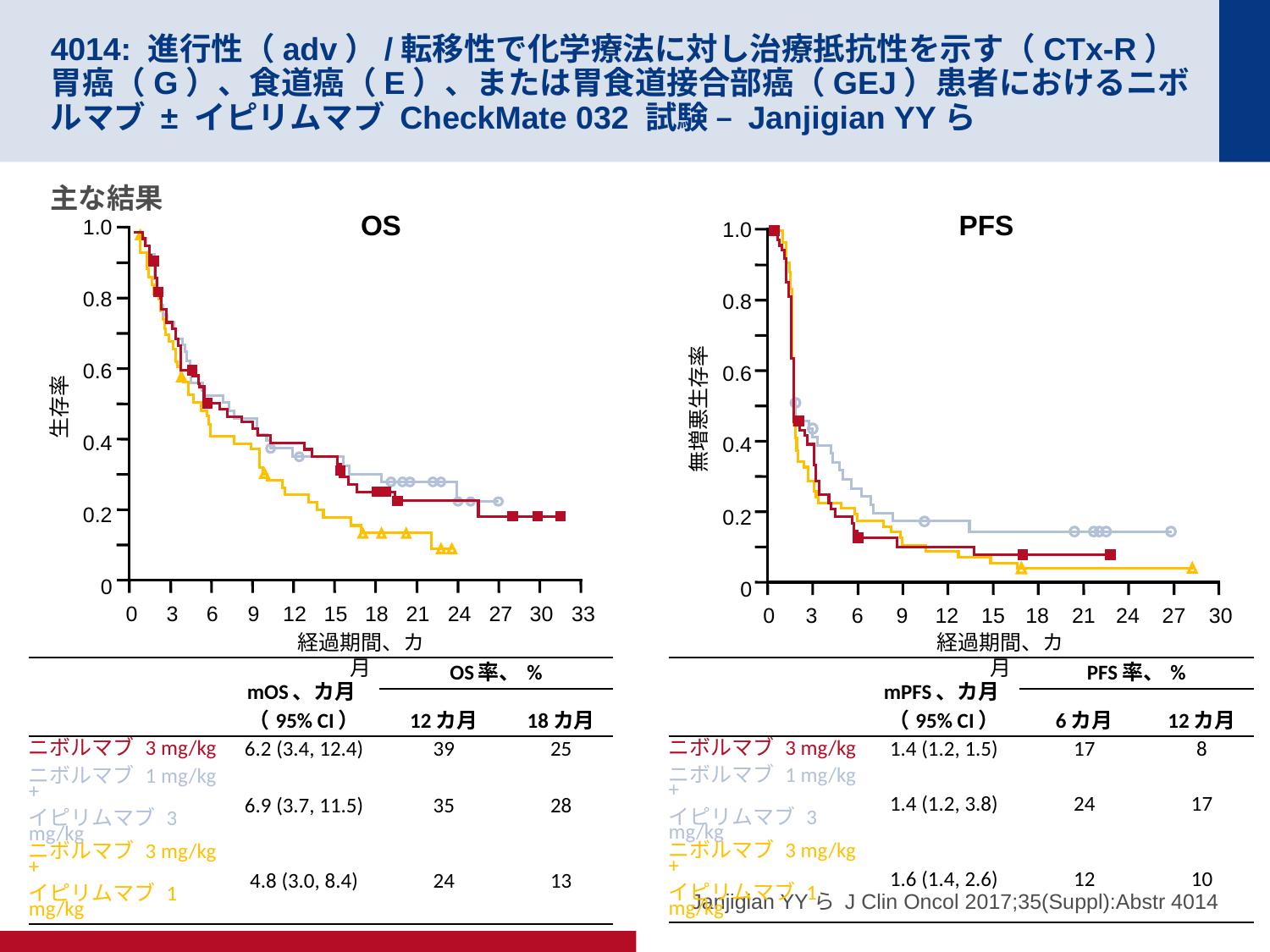

# 4014: 進行性（adv）/転移性で化学療法に対し治療抵抗性を示す（CTx-R）胃癌（G）、食道癌（E）、または胃食道接合部癌（GEJ）患者におけるニボルマブ ± イピリムマブ CheckMate 032 試験 – Janjigian YYら
主な結果
OS
PFS
1.0

0.8

0.6

0.4

0.2

0
1.0

0.8

0.6

0.4

0.2

0

生存率
無増悪生存率

0	3	6	9	12	15	18	21	24	27	30	33
0	3	6	9	12	15	18	21	24	27	30
経過期間、カ月
経過期間、カ月
|  | mOS、カ月 （95% CI） | OS率、% |  |
| --- | --- | --- | --- |
|  |  | 12カ月 | 18カ月 |
| ニボルマブ 3 mg/kg | 6.2 (3.4, 12.4) | 39 | 25 |
| ニボルマブ 1 mg/kg + イピリムマブ 3 mg/kg | 6.9 (3.7, 11.5) | 35 | 28 |
| ニボルマブ 3 mg/kg + イピリムマブ 1 mg/kg | 4.8 (3.0, 8.4) | 24 | 13 |
|  | mPFS、カ月 （95% CI） | PFS率、% |  |
| --- | --- | --- | --- |
|  |  | 6カ月 | 12カ月 |
| ニボルマブ 3 mg/kg | 1.4 (1.2, 1.5) | 17 | 8 |
| ニボルマブ 1 mg/kg + イピリムマブ 3 mg/kg | 1.4 (1.2, 3.8) | 24 | 17 |
| ニボルマブ 3 mg/kg + イピリムマブ 1 mg/kg | 1.6 (1.4, 2.6) | 12 | 10 |
Janjigian YYら J Clin Oncol 2017;35(Suppl):Abstr 4014